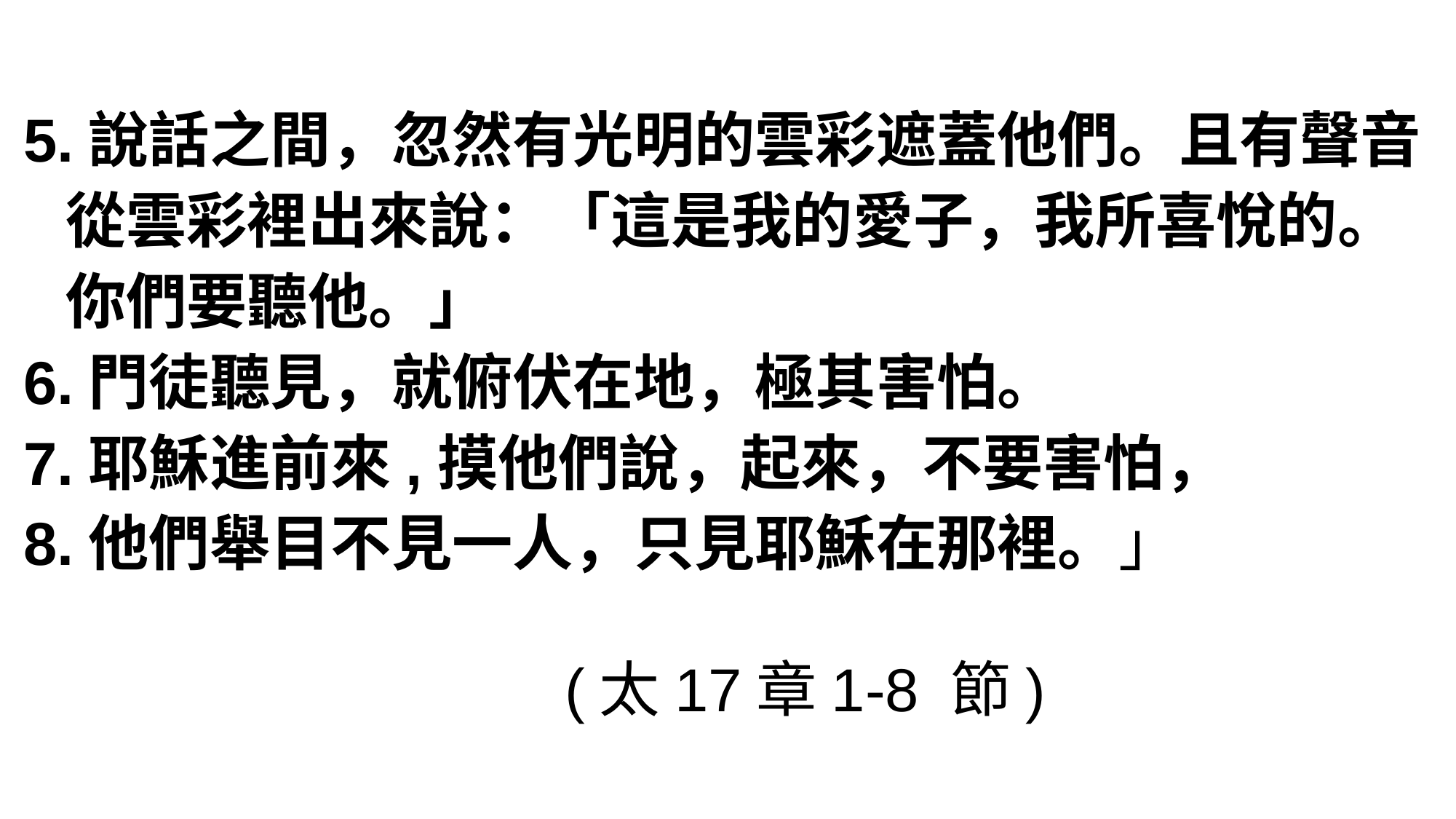

5.說話之間，忽然有光明的雲彩遮蓋他們。且有聲音
  從雲彩裡出來說：「這是我的愛子，我所喜悅的。
  你們要聽他。」
6.門徒聽見，就俯伏在地，極其害怕。
7.耶穌進前來,摸他們說，起來，不要害怕，
8.他們舉目不見一人，只見耶穌在那裡。」
                                (太17章1-8 節)